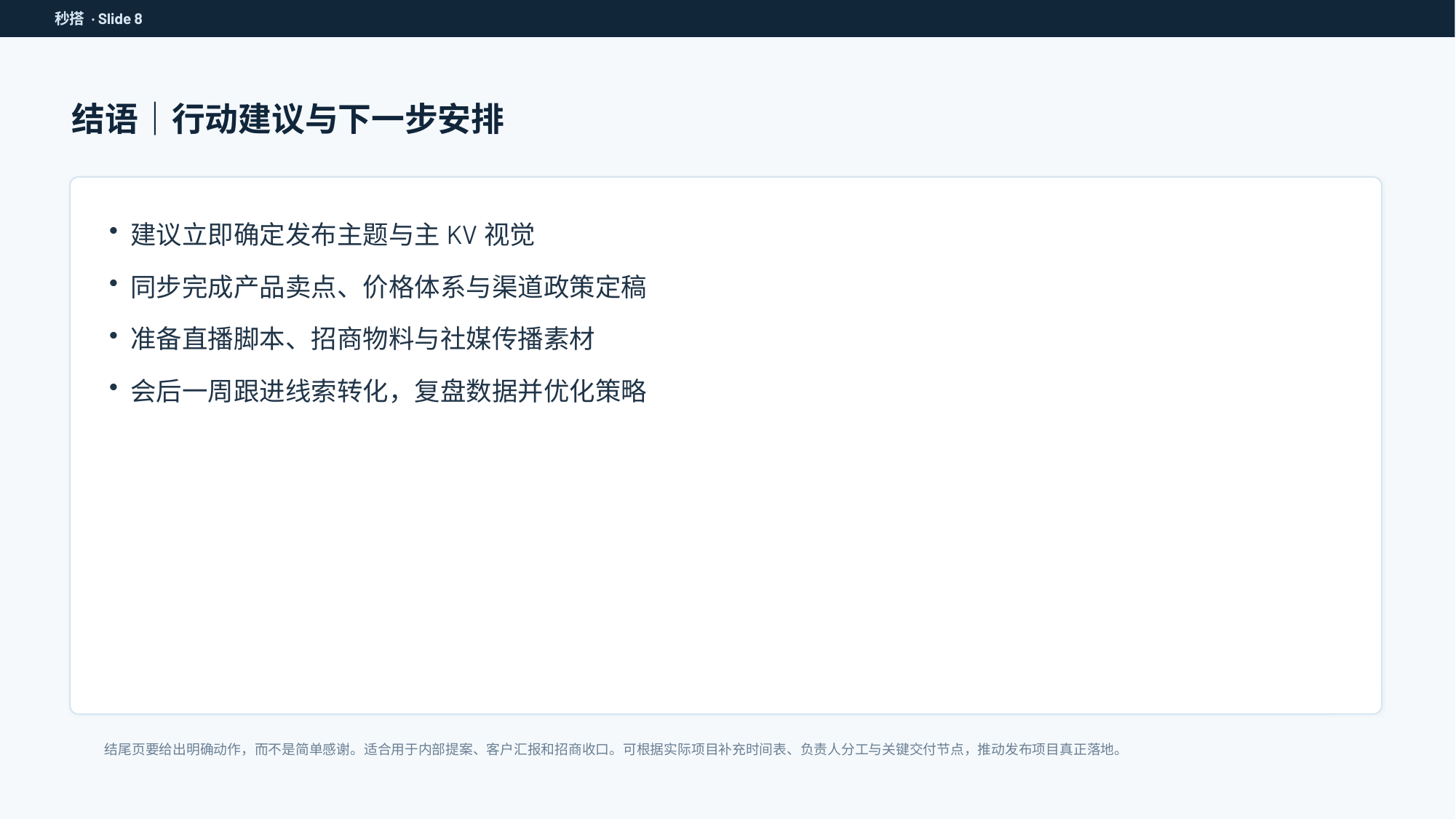

秒搭 · Slide 8
结语｜行动建议与下一步安排

建议立即确定发布主题与主KV视觉
同步完成产品卖点、价格体系与渠道政策定稿
准备直播脚本、招商物料与社媒传播素材
会后一周跟进线索转化，复盘数据并优化策略
结尾页要给出明确动作，而不是简单感谢。适合用于内部提案、客户汇报和招商收口。可根据实际项目补充时间表、负责人分工与关键交付节点，推动发布项目真正落地。